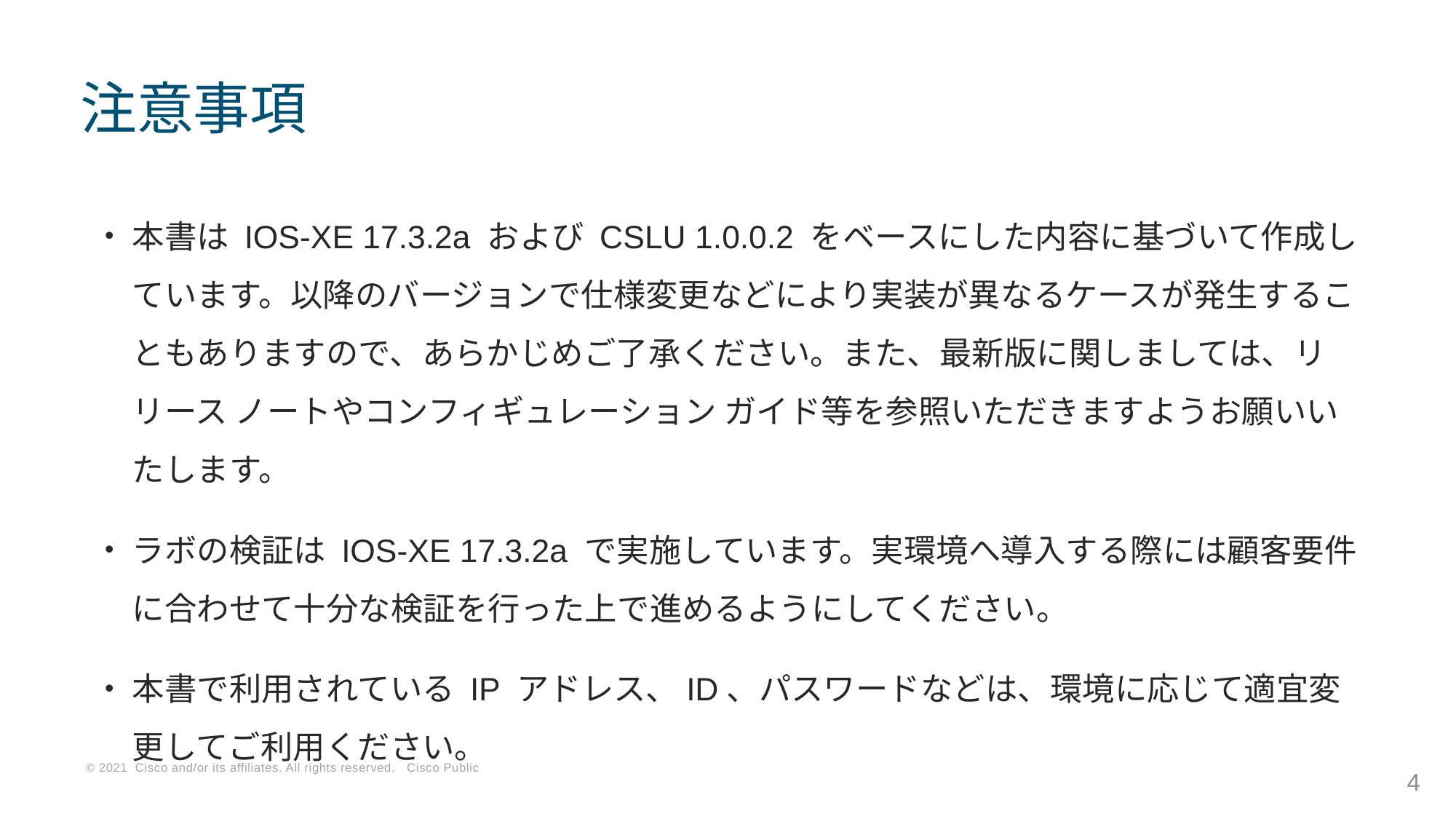

# 注意事項
本書は IOS-XE 17.3.2a および CSLU 1.0.0.2 をベースにした内容に基づいて作成しています。以降のバージョンで仕様変更などにより実装が異なるケースが発生することもありますので、あらかじめご了承ください。また、最新版に関しましては、リリース ノートやコンフィギュレーション ガイド等を参照いただきますようお願いいたします。
ラボの検証は IOS-XE 17.3.2a で実施しています。実環境へ導入する際には顧客要件に合わせて十分な検証を行った上で進めるようにしてください。
本書で利用されている IP アドレス、ID、パスワードなどは、環境に応じて適宜変更してご利用ください。
4